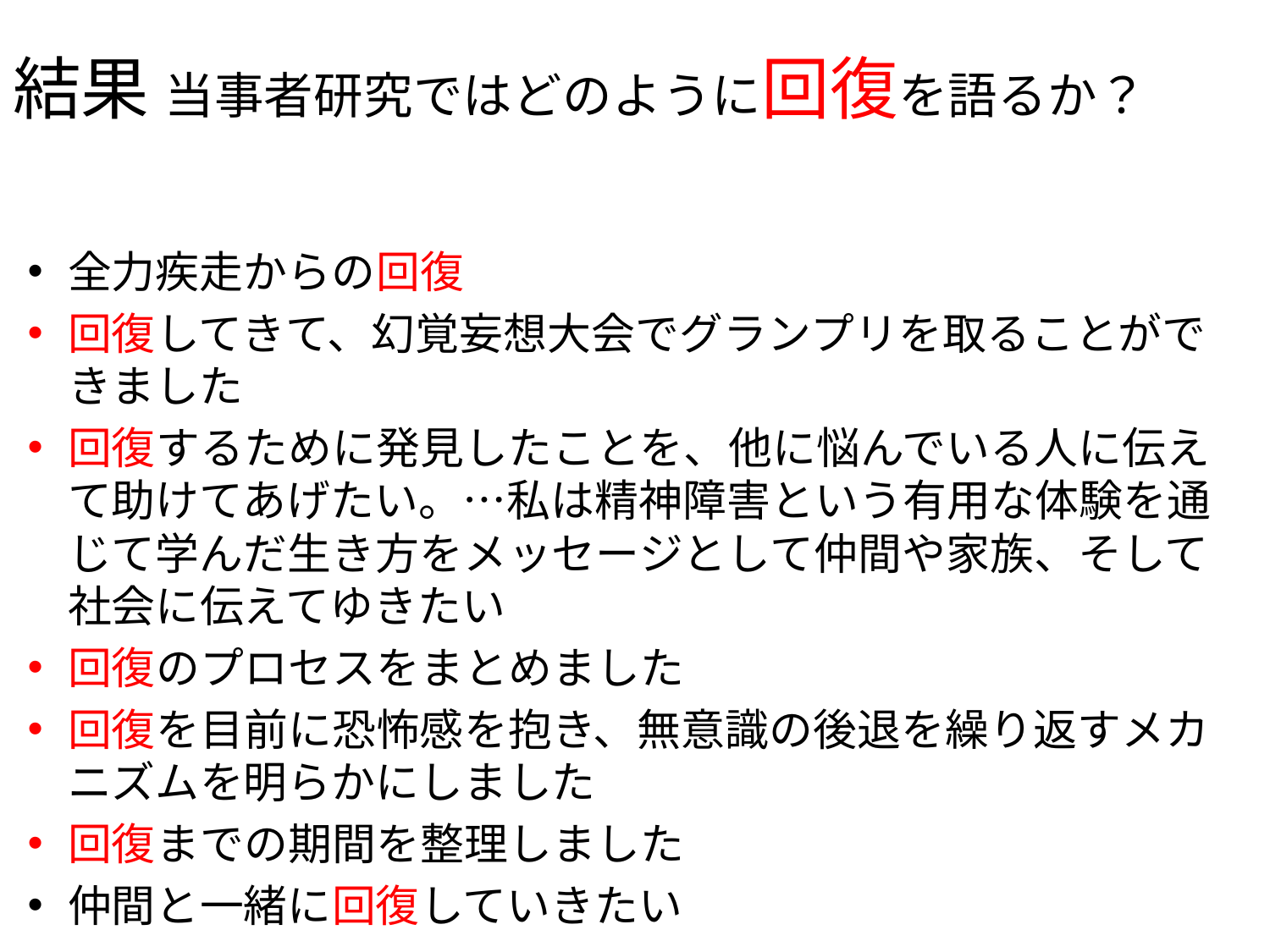

# 結果 当事者研究ではどのように回復を語るか？

全力疾走からの回復
回復してきて、幻覚妄想大会でグランプリを取ることができました
回復するために発見したことを、他に悩んでいる人に伝えて助けてあげたい。…私は精神障害という有用な体験を通じて学んだ生き方をメッセージとして仲間や家族、そして社会に伝えてゆきたい
回復のプロセスをまとめました
回復を目前に恐怖感を抱き、無意識の後退を繰り返すメカニズムを明らかにしました
回復までの期間を整理しました
仲間と一緒に回復していきたい